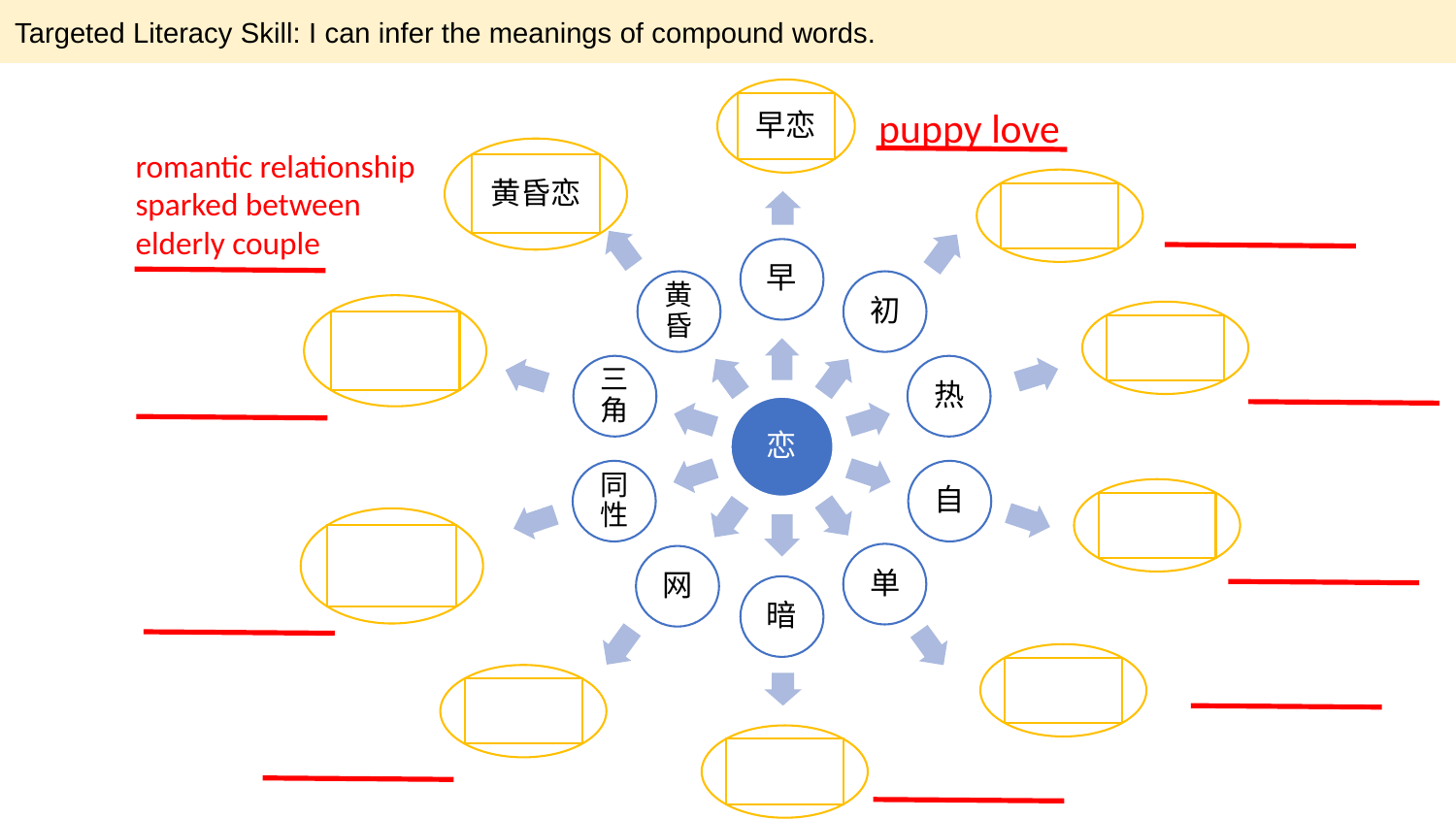

Targeted Literacy Skill: I can infer the meanings of compound words.

早恋
puppy love

黄昏恋
romantic relationship sparked between elderly couple

早

黄昏
初

三角
热

恋

同性
自

单
网

暗